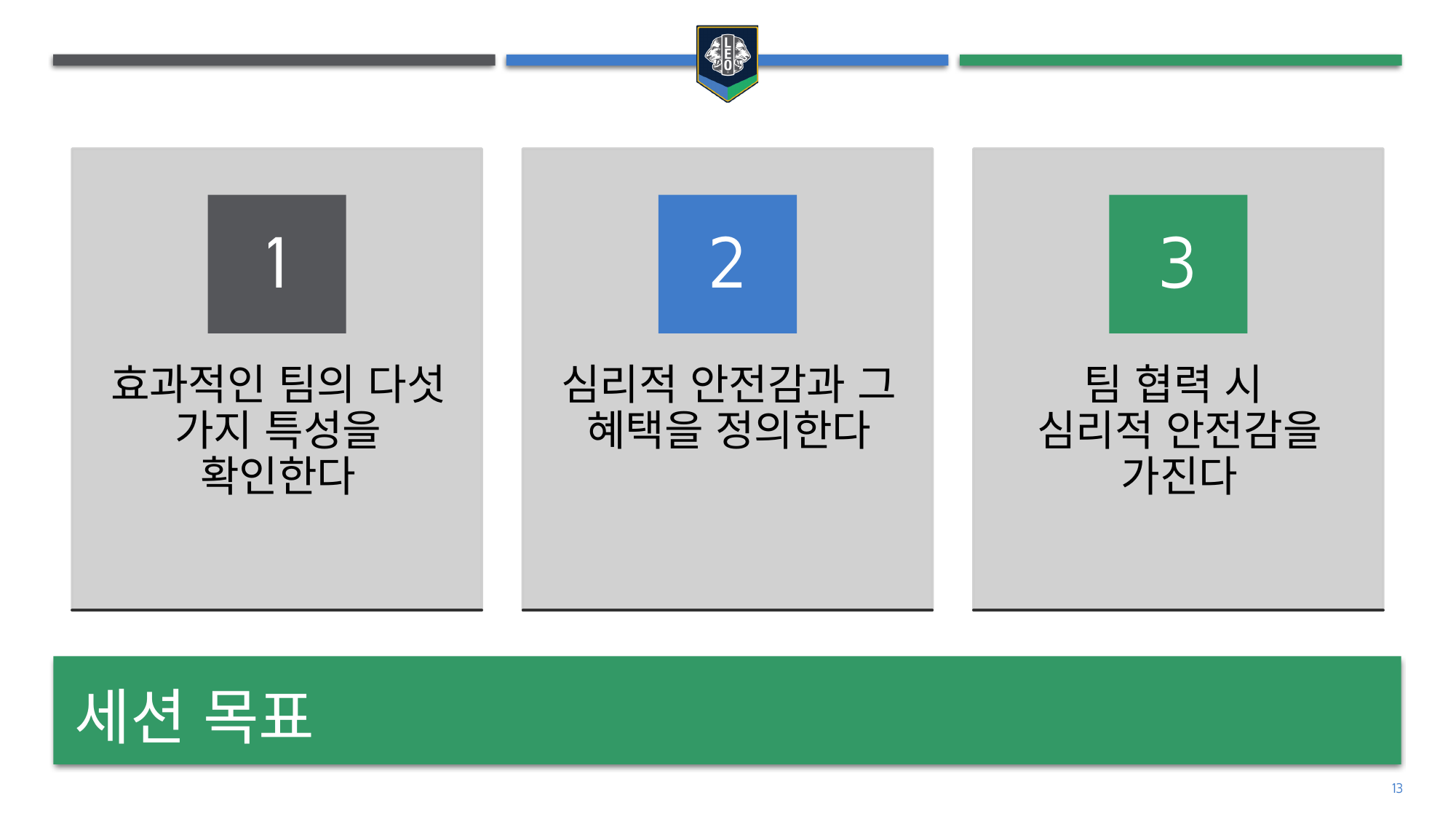

효과적인 팀의 다섯 가지 특성을 확인한다
1
심리적 안전감과 그 혜택을 정의한다
2
팀 협력 시
심리적 안전감을 가진다
3
# 세션 목표
13